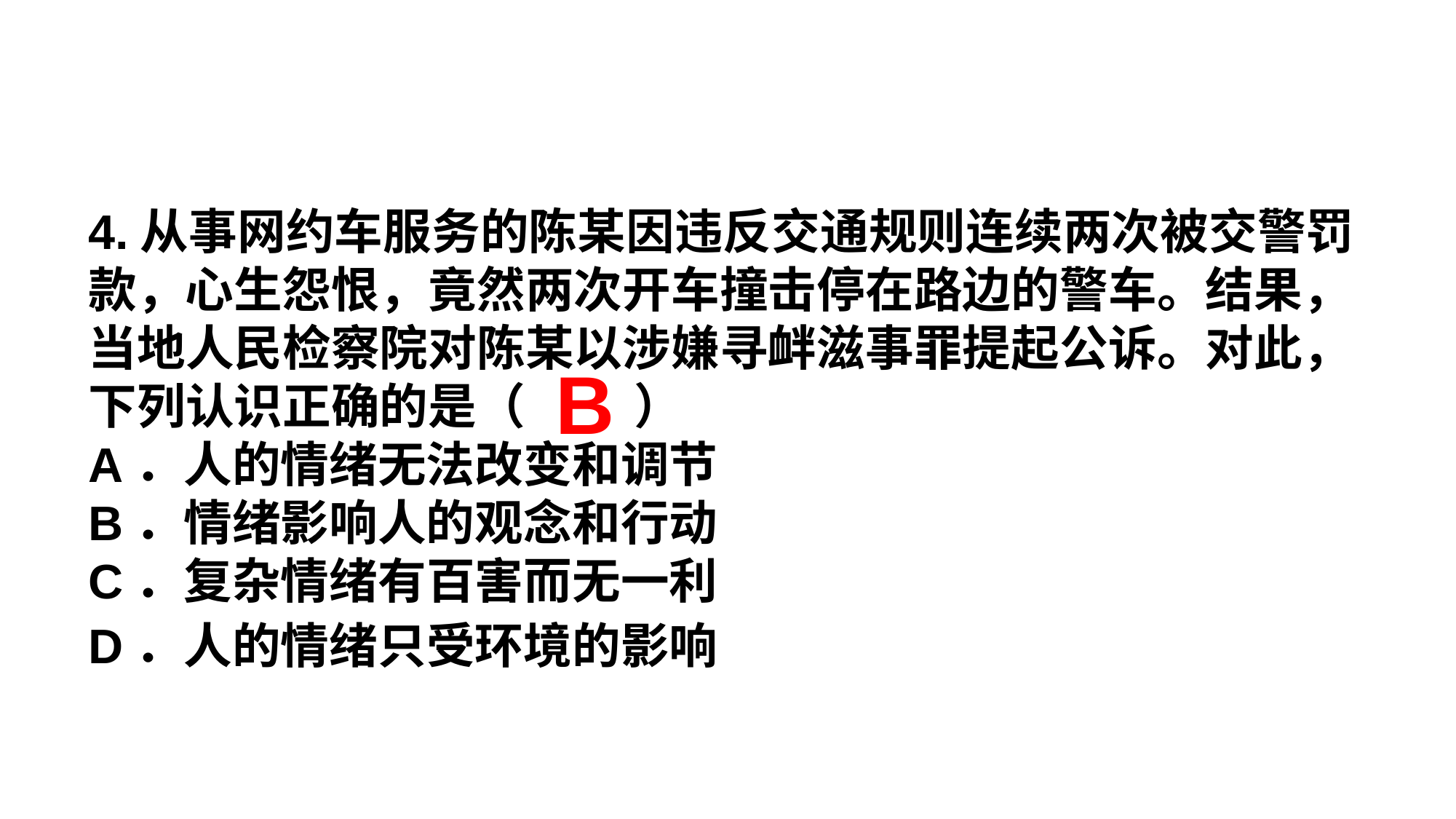

4.从事网约车服务的陈某因违反交通规则连续两次被交警罚款，心生怨恨，竟然两次开车撞击停在路边的警车。结果，当地人民检察院对陈某以涉嫌寻衅滋事罪提起公诉。对此，下列认识正确的是（　 　）
A．人的情绪无法改变和调节
B．情绪影响人的观念和行动
C．复杂情绪有百害而无一利
D．人的情绪只受环境的影响
B